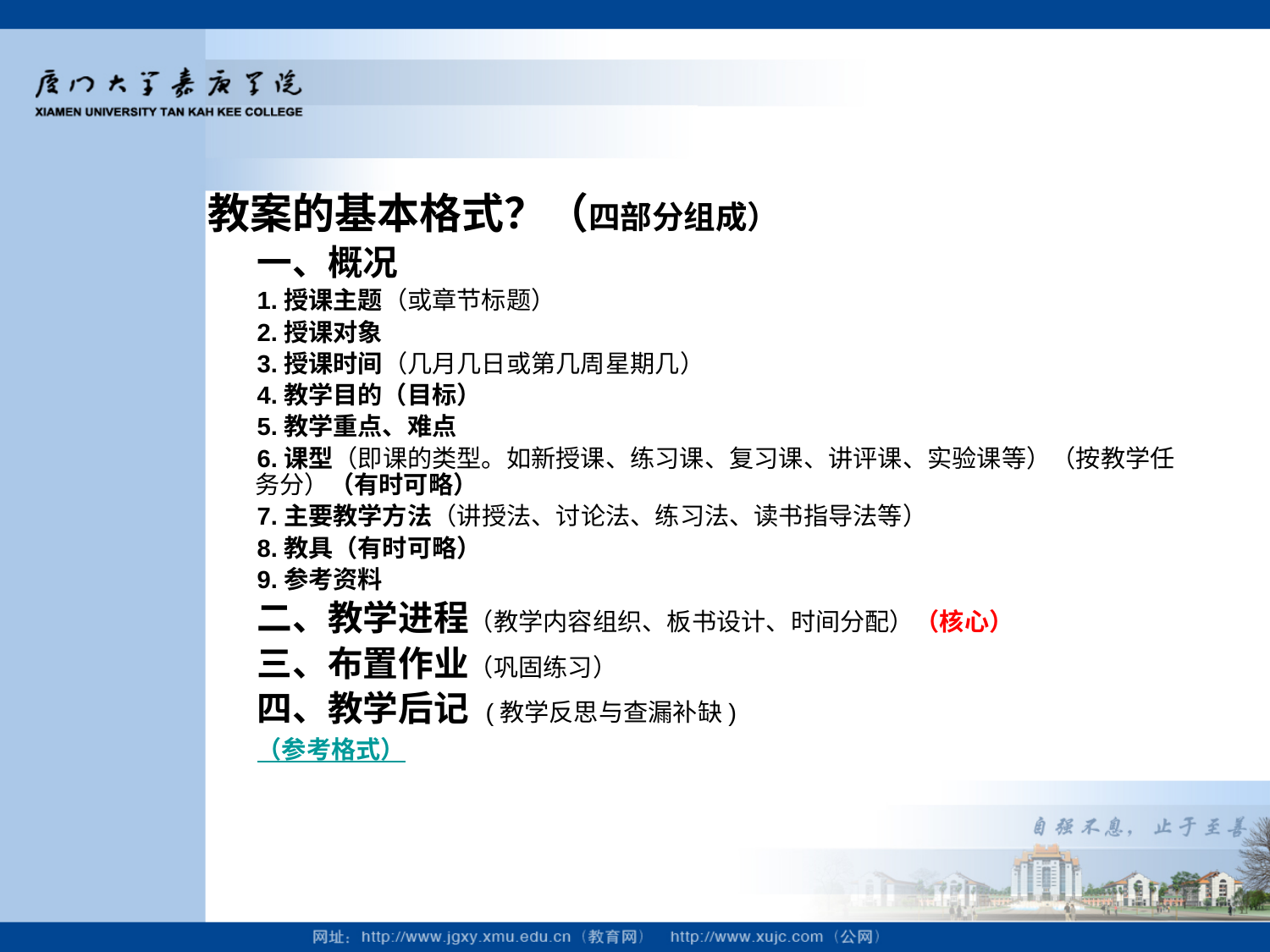

教案的基本格式？（四部分组成）
一、概况
1.授课主题（或章节标题）
2.授课对象
3.授课时间（几月几日或第几周星期几）
4.教学目的（目标）
5.教学重点、难点
6.课型（即课的类型。如新授课、练习课、复习课、讲评课、实验课等）（按教学任务分）（有时可略）
7.主要教学方法（讲授法、讨论法、练习法、读书指导法等）
8.教具（有时可略）
9.参考资料
二、教学进程（教学内容组织、板书设计、时间分配）（核心）
三、布置作业（巩固练习）
四、教学后记 (教学反思与查漏补缺)
（参考格式）